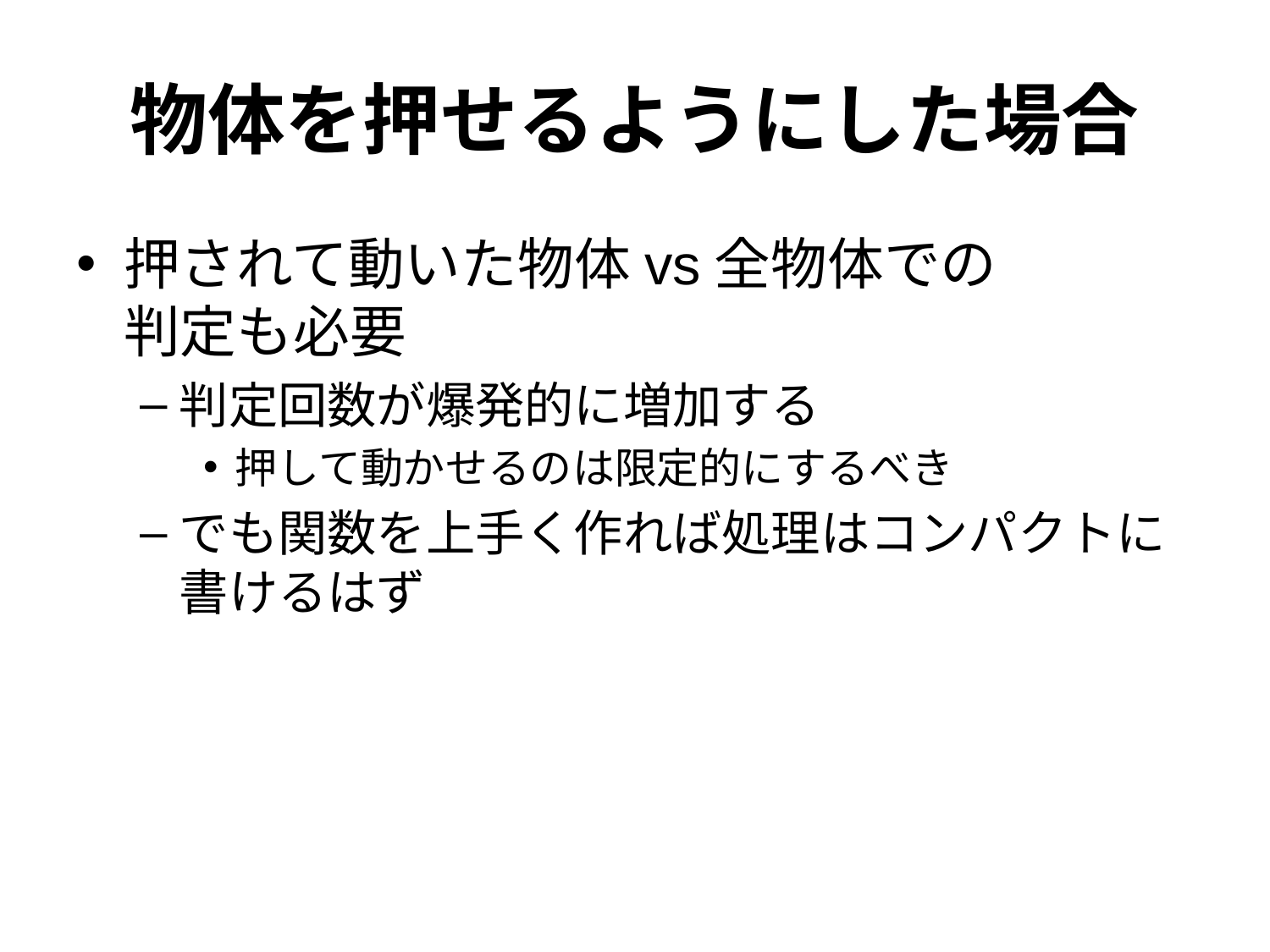

# 物体を押せるようにした場合
押されて動いた物体vs全物体での
判定も必要
判定回数が爆発的に増加する
押して動かせるのは限定的にするべき
でも関数を上手く作れば処理はコンパクトに書けるはず